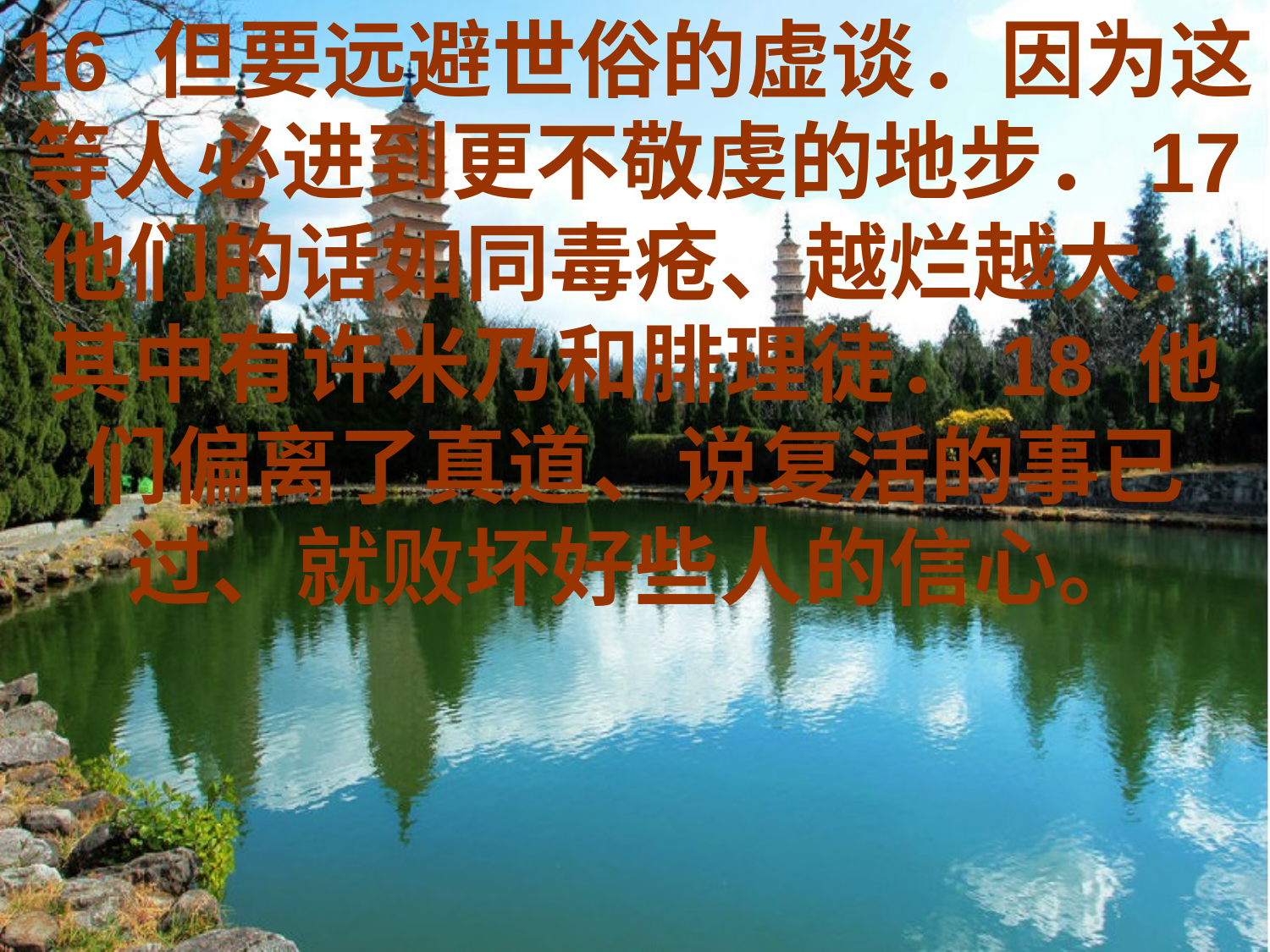

16 但要远避世俗的虚谈．因为这等人必进到更不敬虔的地步．17 他们的话如同毒疮、越烂越大．其中有许米乃和腓理徒．18 他们偏离了真道、说复活的事已过、就败坏好些人的信心。